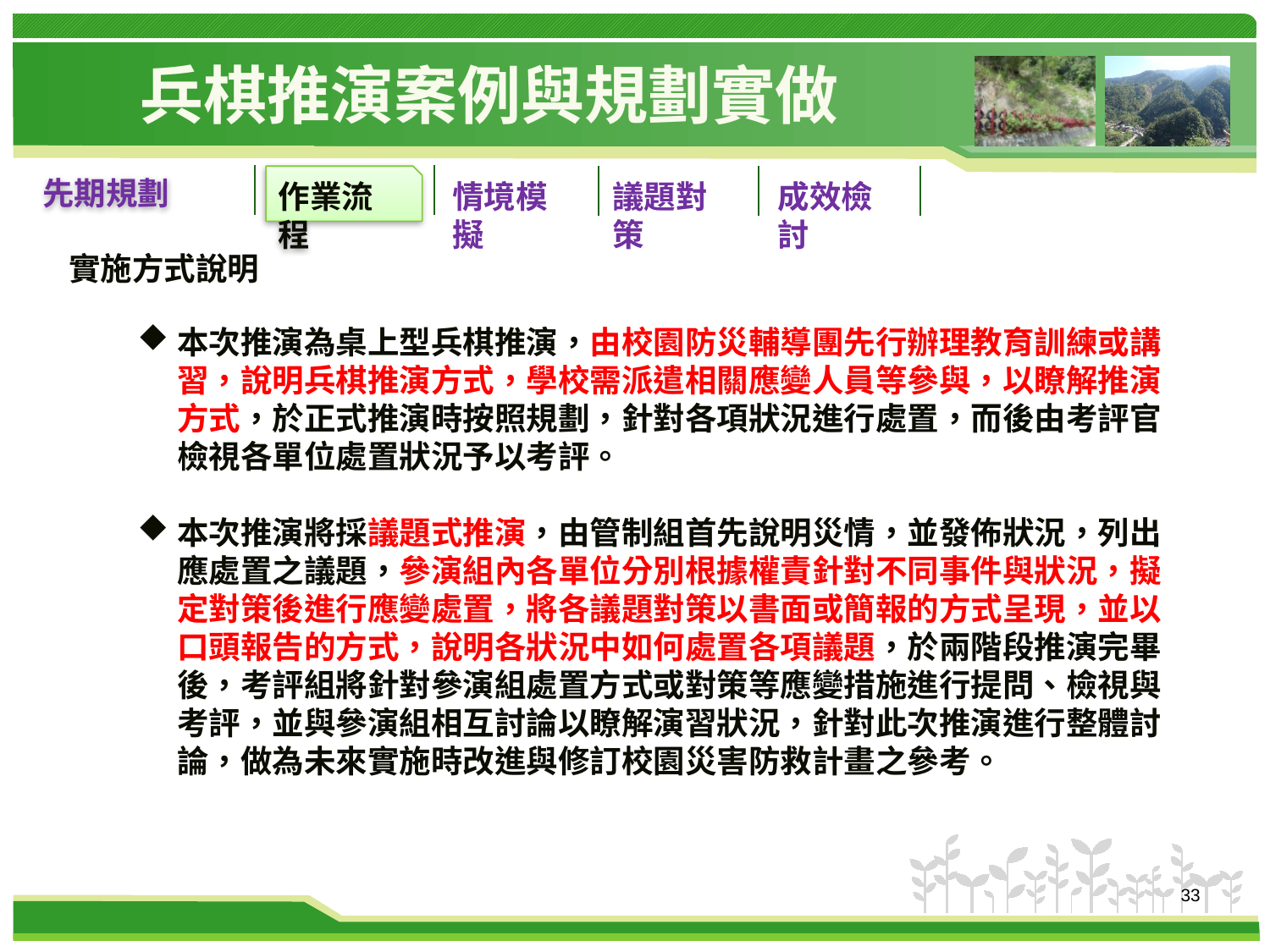

# 兵棋推演案例與規劃實做
先期規劃
作業流程
情境模擬
議題對策
成效檢討
實施方式說明
本次推演為桌上型兵棋推演，由校園防災輔導團先行辦理教育訓練或講習，說明兵棋推演方式，學校需派遣相關應變人員等參與，以瞭解推演方式，於正式推演時按照規劃，針對各項狀況進行處置，而後由考評官檢視各單位處置狀況予以考評。
本次推演將採議題式推演，由管制組首先說明災情，並發佈狀況，列出應處置之議題，參演組內各單位分別根據權責針對不同事件與狀況，擬定對策後進行應變處置，將各議題對策以書面或簡報的方式呈現，並以口頭報告的方式，說明各狀況中如何處置各項議題，於兩階段推演完畢後，考評組將針對參演組處置方式或對策等應變措施進行提問、檢視與考評，並與參演組相互討論以瞭解演習狀況，針對此次推演進行整體討論，做為未來實施時改進與修訂校園災害防救計畫之參考。
33